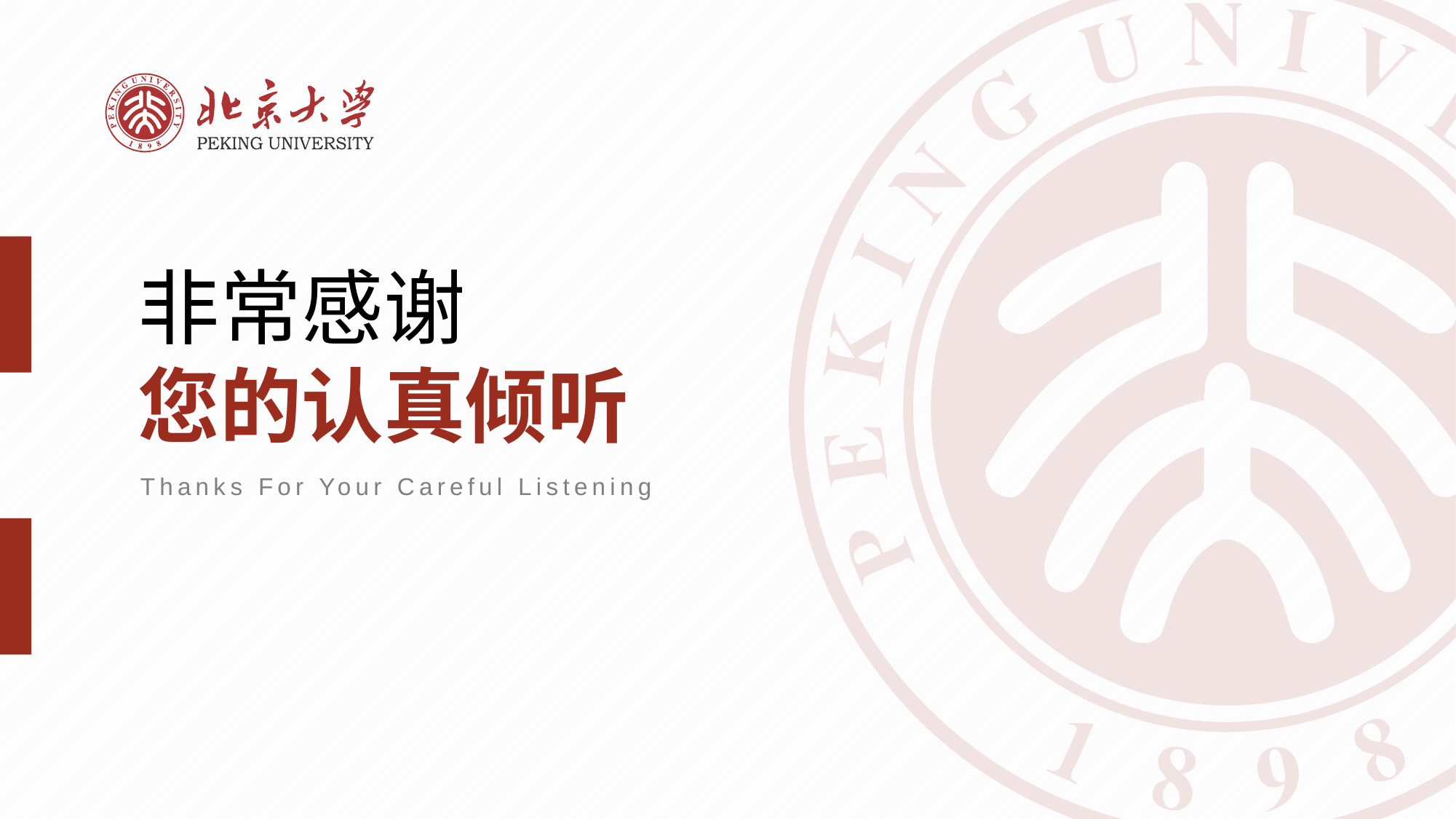

非常感谢
您的认真倾听
Thanks For Your Careful Listening